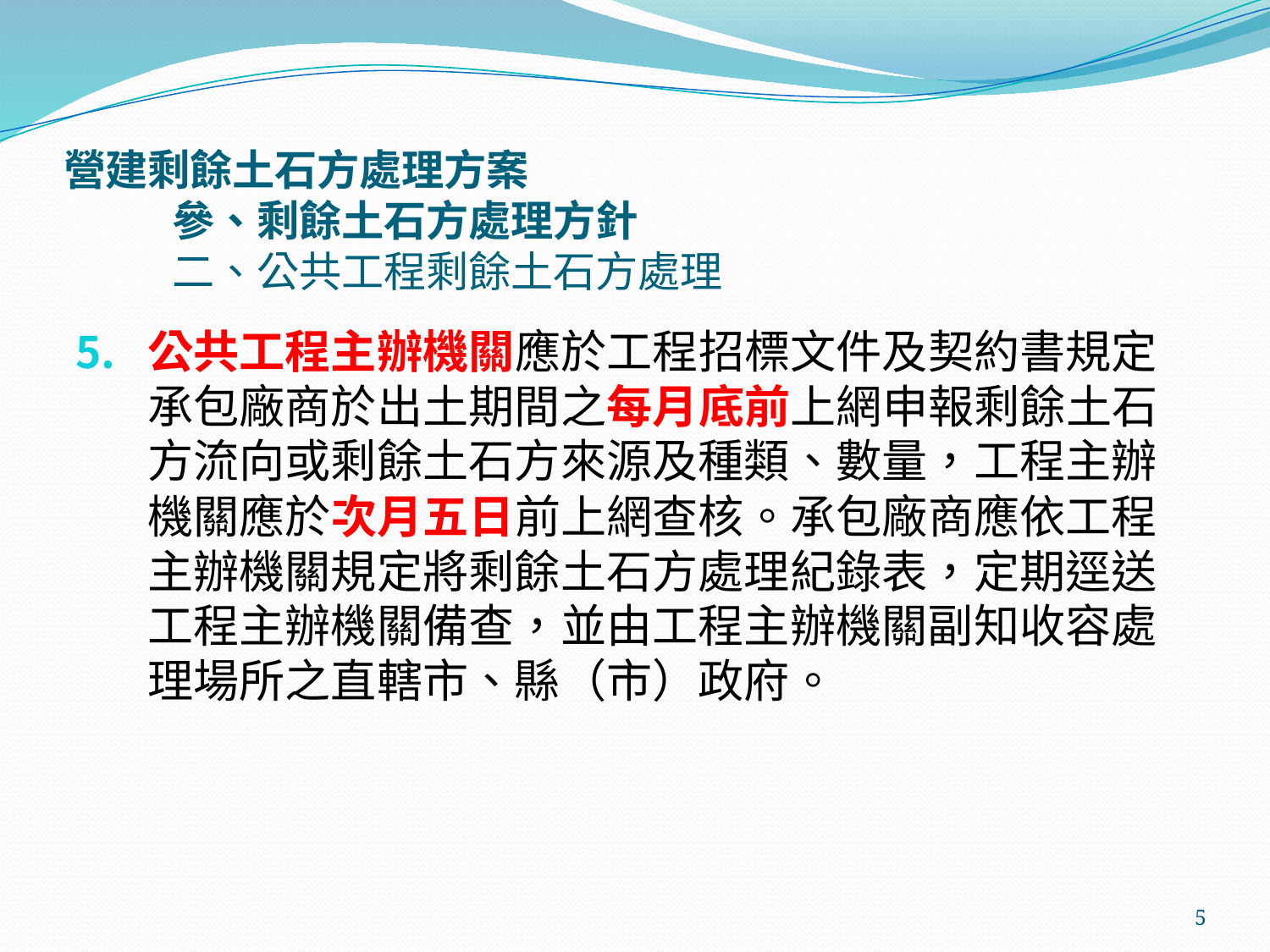

# 營建剩餘土石方處理方案 參、剩餘土石方處理方針 二、公共工程剩餘土石方處理
公共工程主辦機關應於工程招標文件及契約書規定承包廠商於出土期間之每月底前上網申報剩餘土石方流向或剩餘土石方來源及種類、數量，工程主辦機關應於次月五日前上網查核。承包廠商應依工程主辦機關規定將剩餘土石方處理紀錄表，定期逕送工程主辦機關備查，並由工程主辦機關副知收容處理場所之直轄市、縣（市）政府。

5